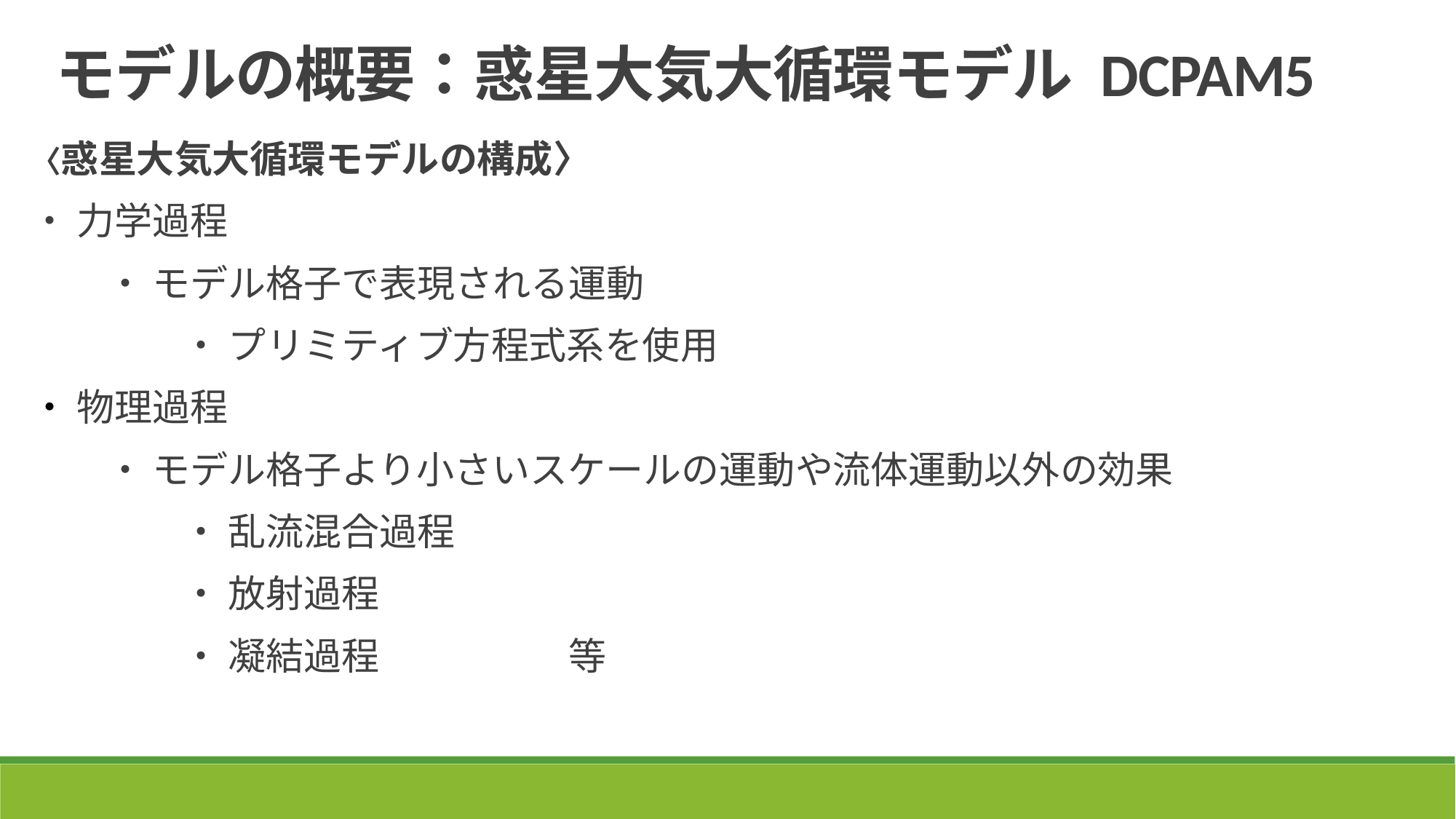

モデルの概要：惑星大気大循環モデル DCPAM5
〈惑星大気大循環モデルの構成〉
・ 力学過程
　　・ モデル格子で表現される運動
　　　　・ プリミティブ方程式系を使用
・ 物理過程
　　・ モデル格子より小さいスケールの運動や流体運動以外の効果
　　　　・ 乱流混合過程
　　　　・ 放射過程
　　　　・ 凝結過程　　　　　等